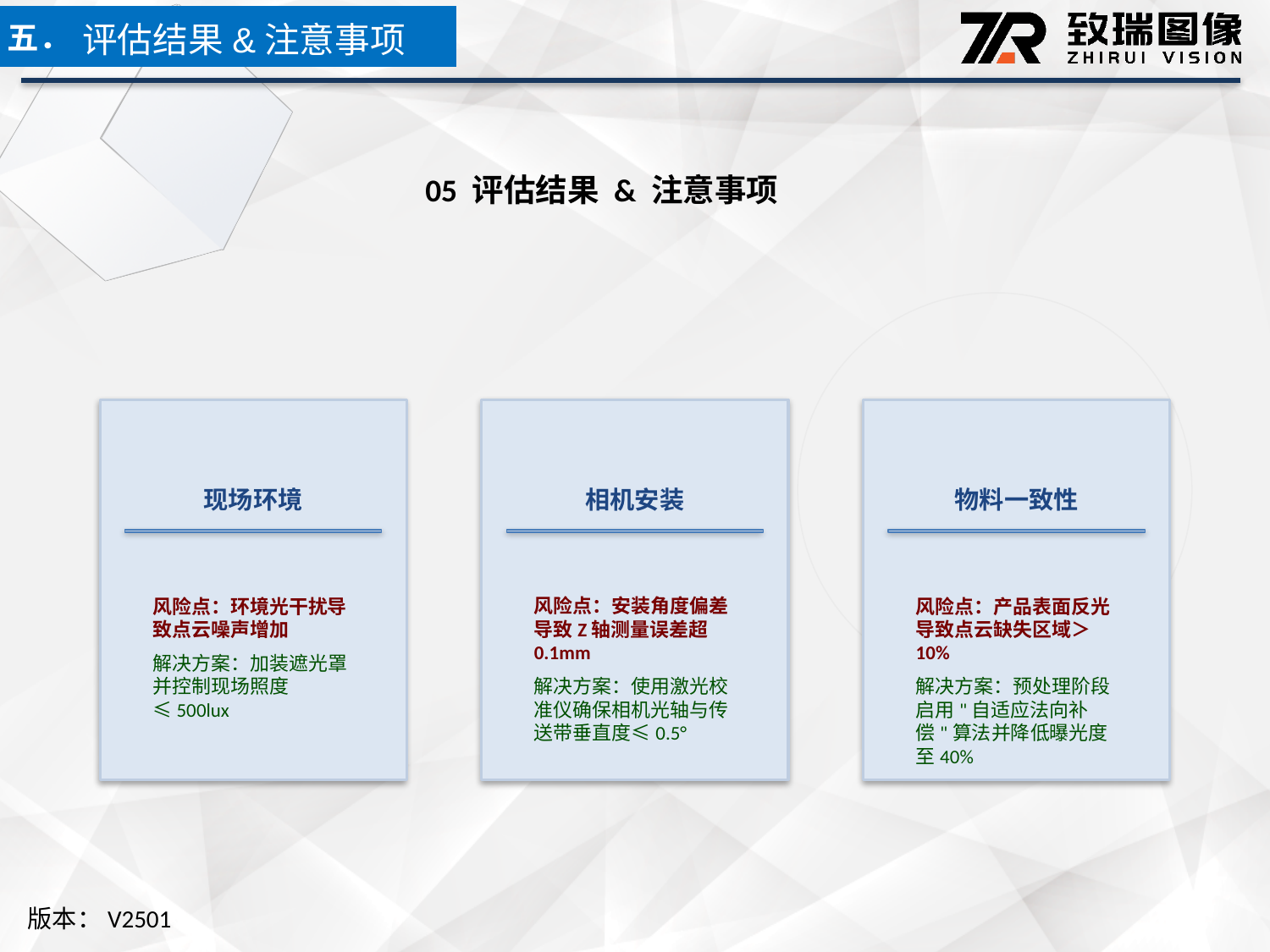

五．
评估结果&注意事项

05 评估结果 & 注意事项

现场环境

相机安装

物料一致性

风险点：环境光干扰导致点云噪声增加
解决方案：加装遮光罩并控制现场照度≤500lux

风险点：安装角度偏差导致Z轴测量误差超0.1mm
解决方案：使用激光校准仪确保相机光轴与传送带垂直度≤0.5°

风险点：产品表面反光导致点云缺失区域＞10%
解决方案：预处理阶段启用"自适应法向补偿"算法并降低曝光度至40%